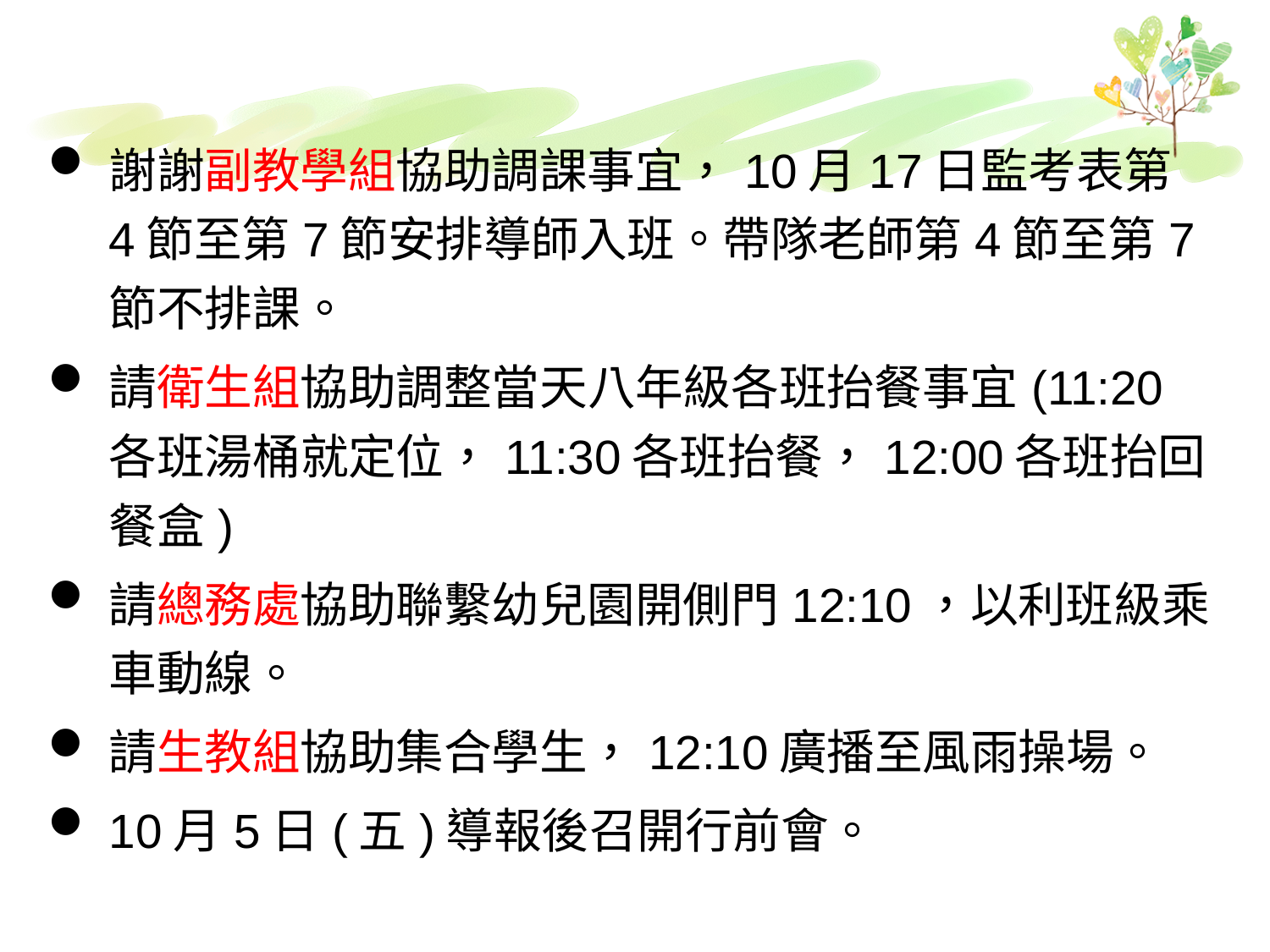

謝謝副教學組協助調課事宜，10月17日監考表第4節至第7節安排導師入班。帶隊老師第4節至第7節不排課。
請衛生組協助調整當天八年級各班抬餐事宜(11:20各班湯桶就定位，11:30各班抬餐，12:00各班抬回餐盒)
請總務處協助聯繫幼兒園開側門12:10，以利班級乘車動線。
請生教組協助集合學生，12:10廣播至風雨操場。
10月5日(五)導報後召開行前會。